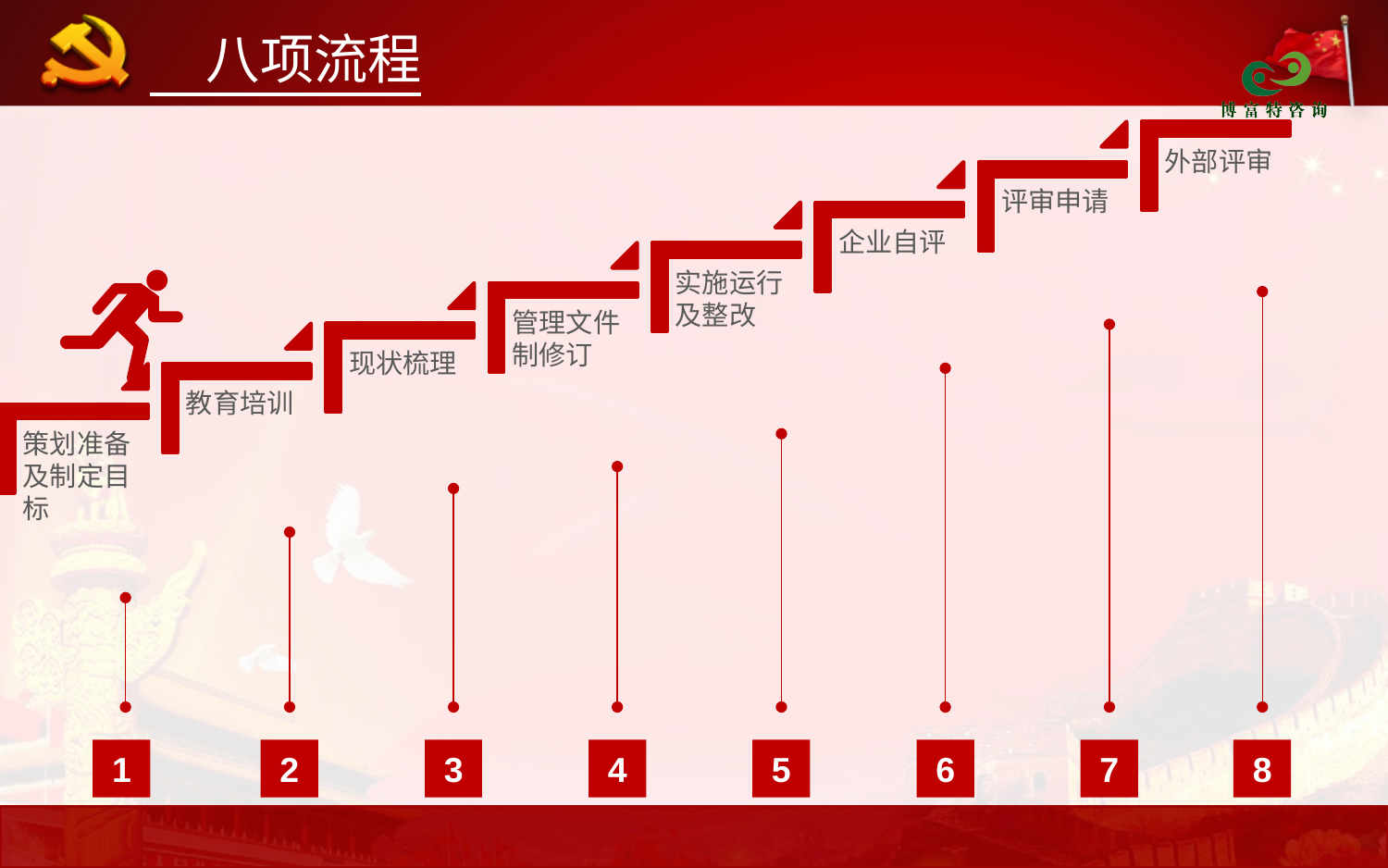

八项流程
策划准备及制定目标
教育培训
现状梳理
管理文件制修订
实施运行及整改
企业自评
评审申请
外部评审

1
2
3
4
5
6
7
8